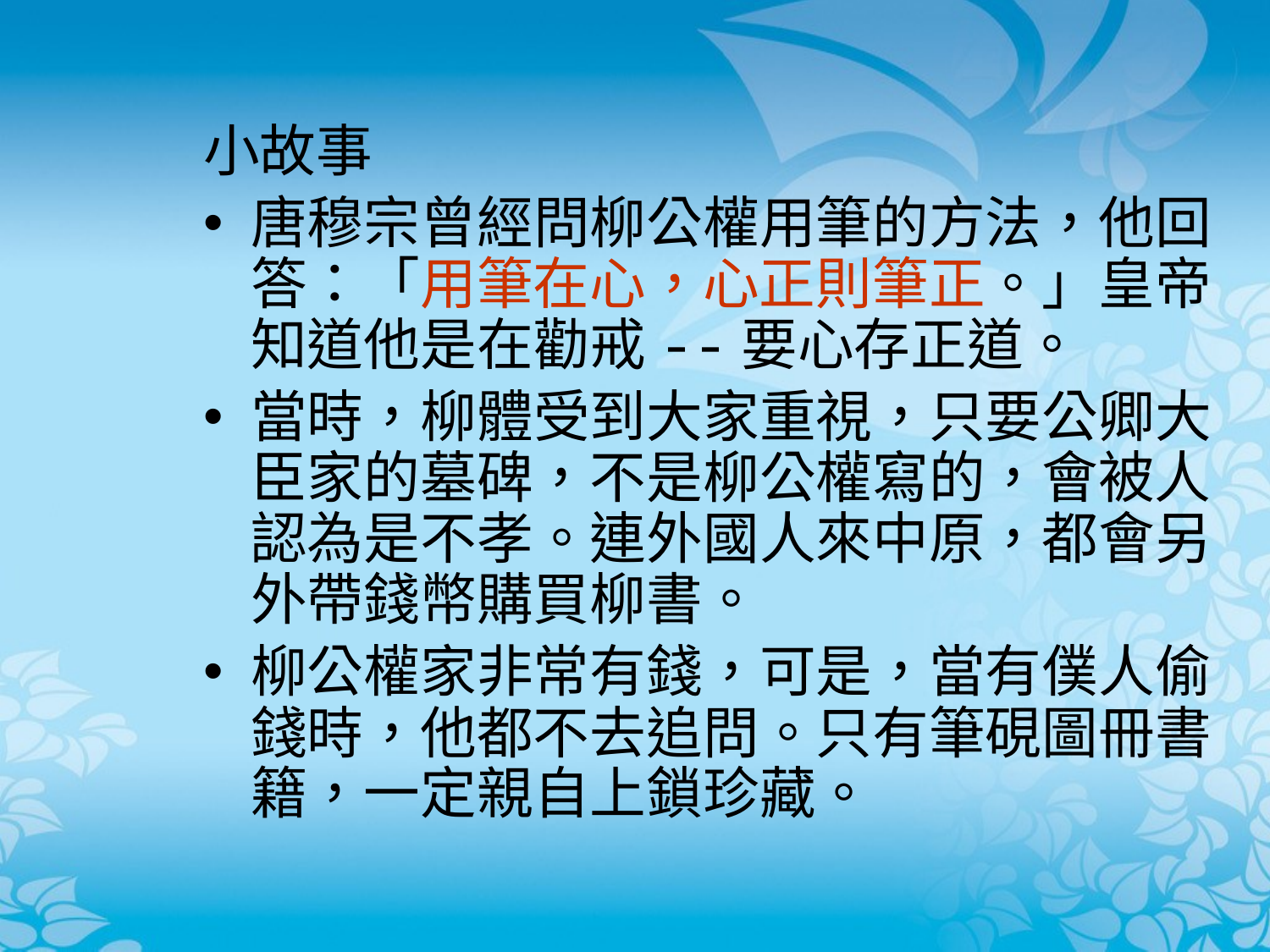

小故事
唐穆宗曾經問柳公權用筆的方法，他回答：「用筆在心，心正則筆正。」皇帝知道他是在勸戒--要心存正道。
當時，柳體受到大家重視，只要公卿大臣家的墓碑，不是柳公權寫的，會被人認為是不孝。連外國人來中原，都會另外帶錢幣購買柳書。
柳公權家非常有錢，可是，當有僕人偷錢時，他都不去追問。只有筆硯圖冊書籍，一定親自上鎖珍藏。